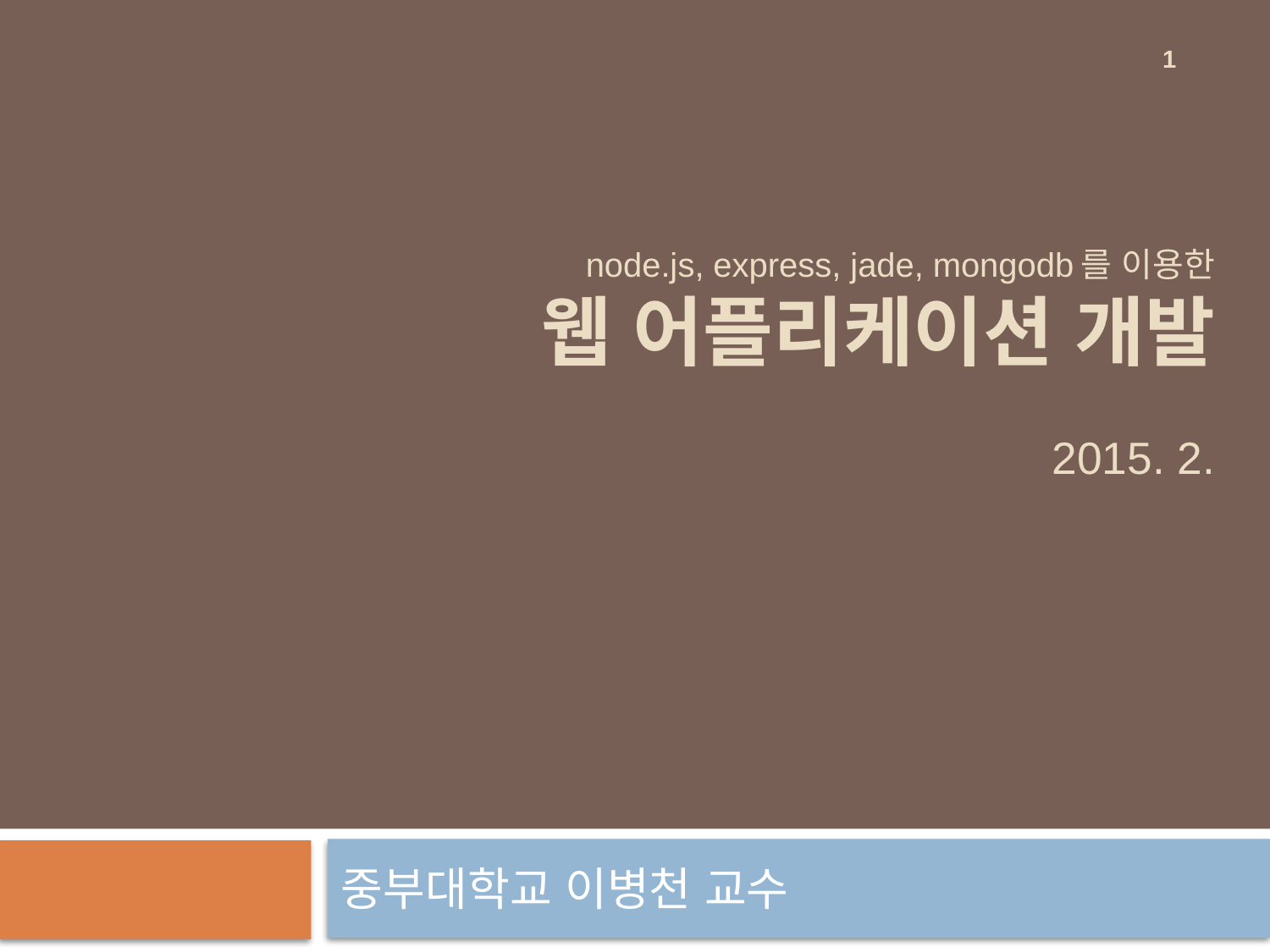

1
# node.js, express, jade, mongodb를 이용한 웹 어플리케이션 개발 2015. 2.
중부대학교 이병천 교수